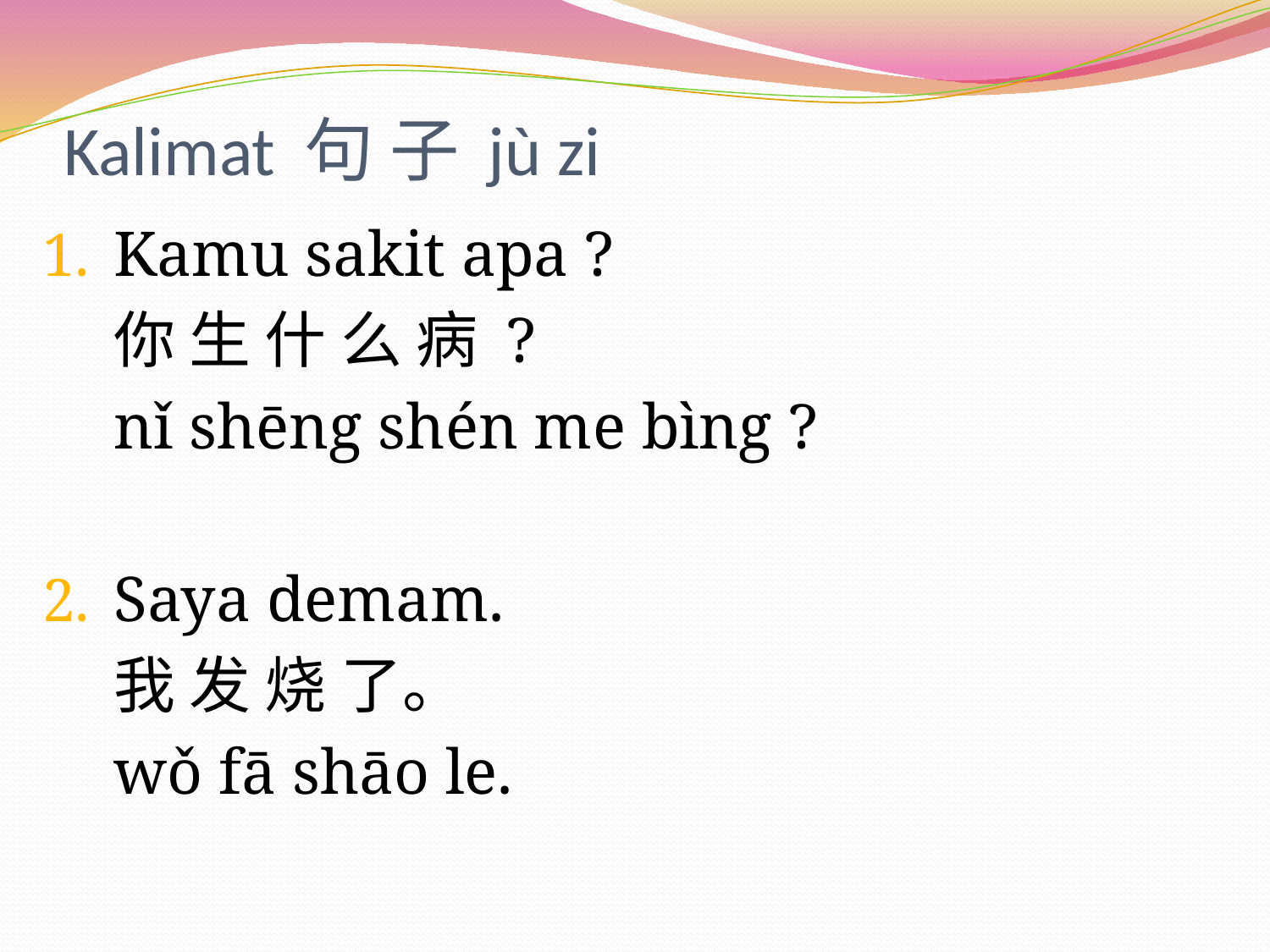

# Kalimat 句 子 jù zi
Kamu sakit apa ?
	你 生 什 么 病 ?
	nǐ shēng shén me bìng ?

Saya demam.
	我 发 烧 了。
	wǒ fā shāo le.